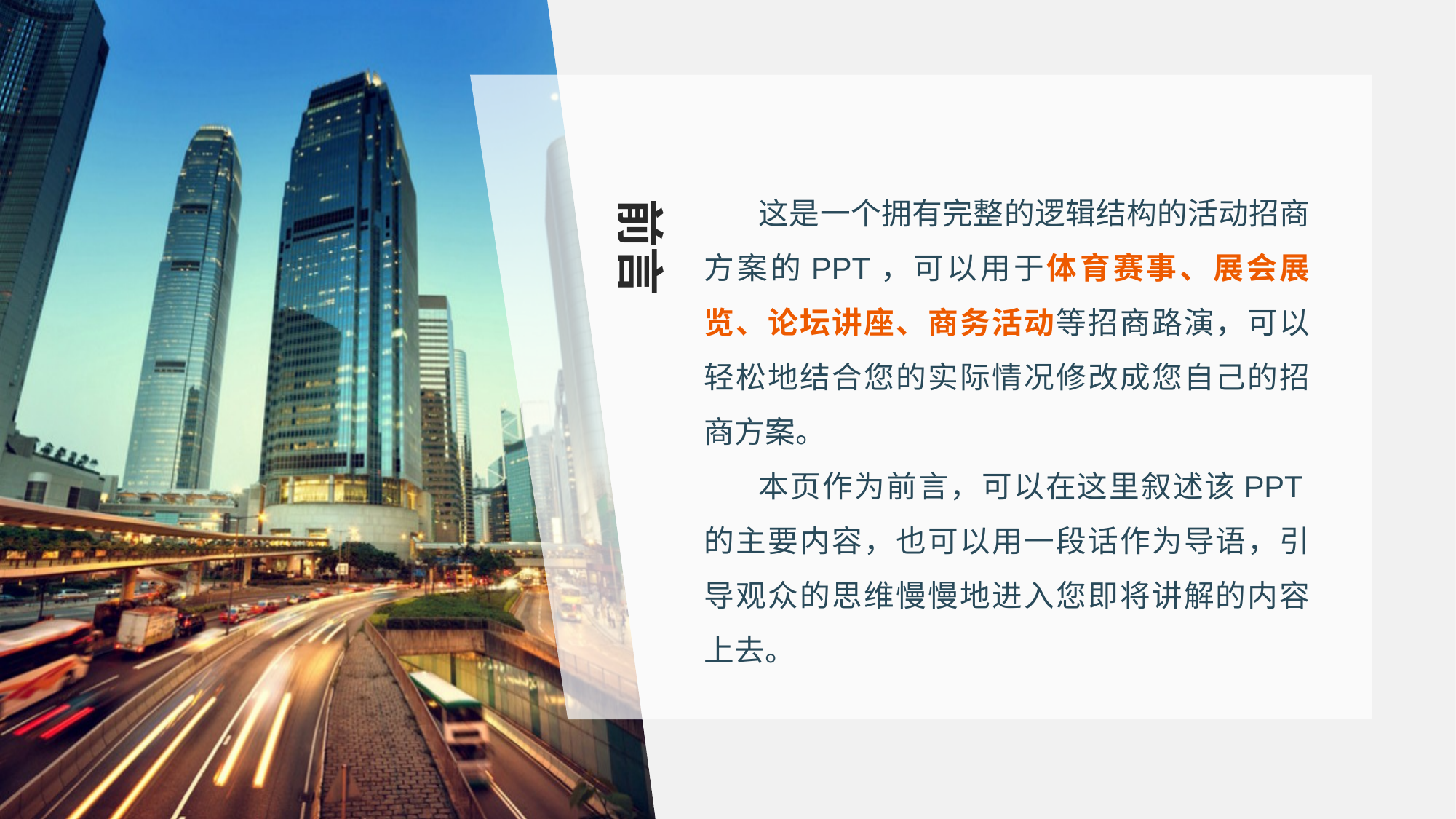

这是一个拥有完整的逻辑结构的活动招商方案的PPT，可以用于体育赛事、展会展览、论坛讲座、商务活动等招商路演，可以轻松地结合您的实际情况修改成您自己的招商方案。
本页作为前言，可以在这里叙述该PPT的主要内容，也可以用一段话作为导语，引导观众的思维慢慢地进入您即将讲解的内容上去。
前言